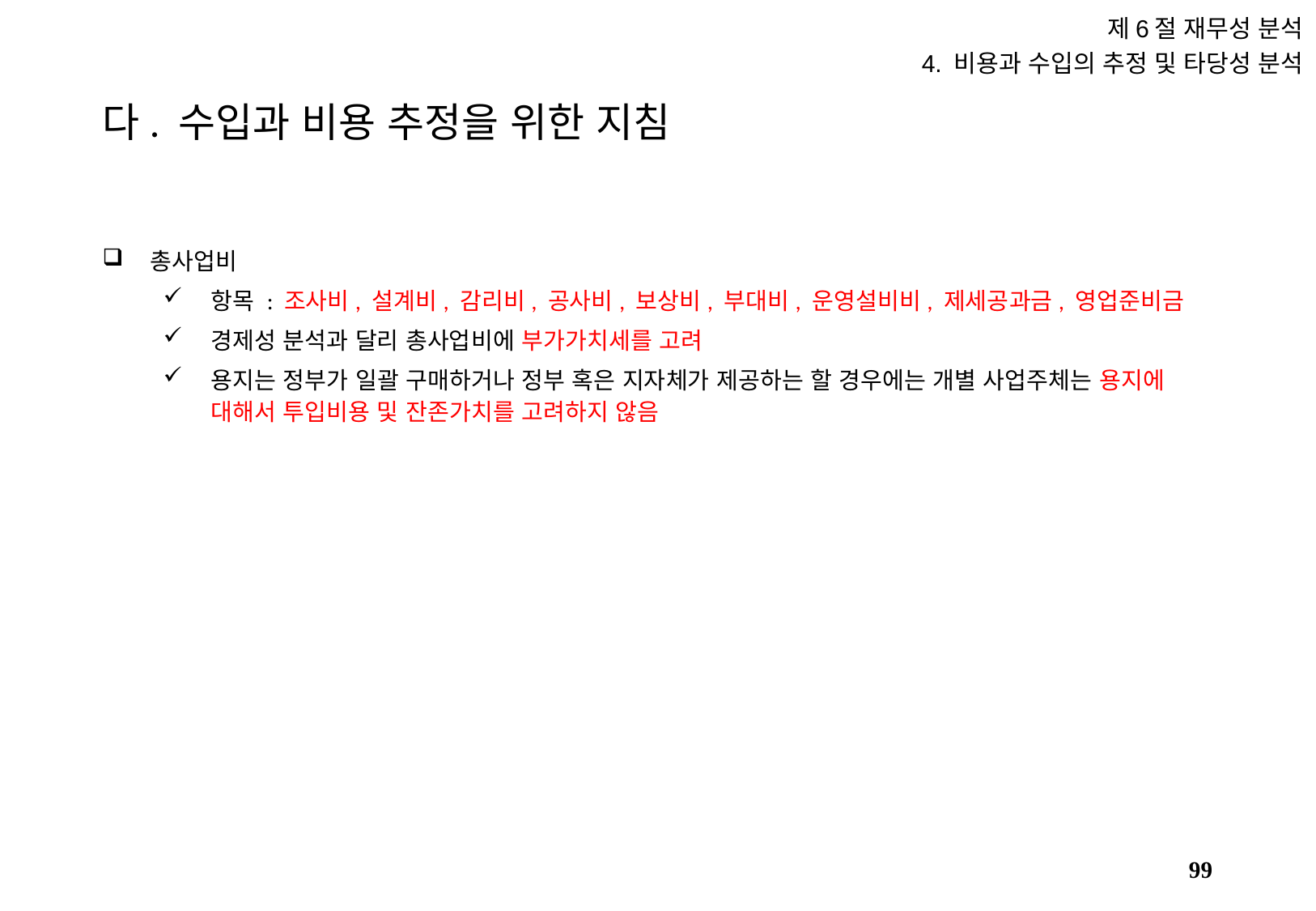

제6절 재무성 분석
4. 비용과 수입의 추정 및 타당성 분석
# 다. 수입과 비용 추정을 위한 지침
총사업비
항목 : 조사비, 설계비, 감리비, 공사비, 보상비, 부대비, 운영설비비, 제세공과금, 영업준비금
경제성 분석과 달리 총사업비에 부가가치세를 고려
용지는 정부가 일괄 구매하거나 정부 혹은 지자체가 제공하는 할 경우에는 개별 사업주체는 용지에 대해서 투입비용 및 잔존가치를 고려하지 않음

99